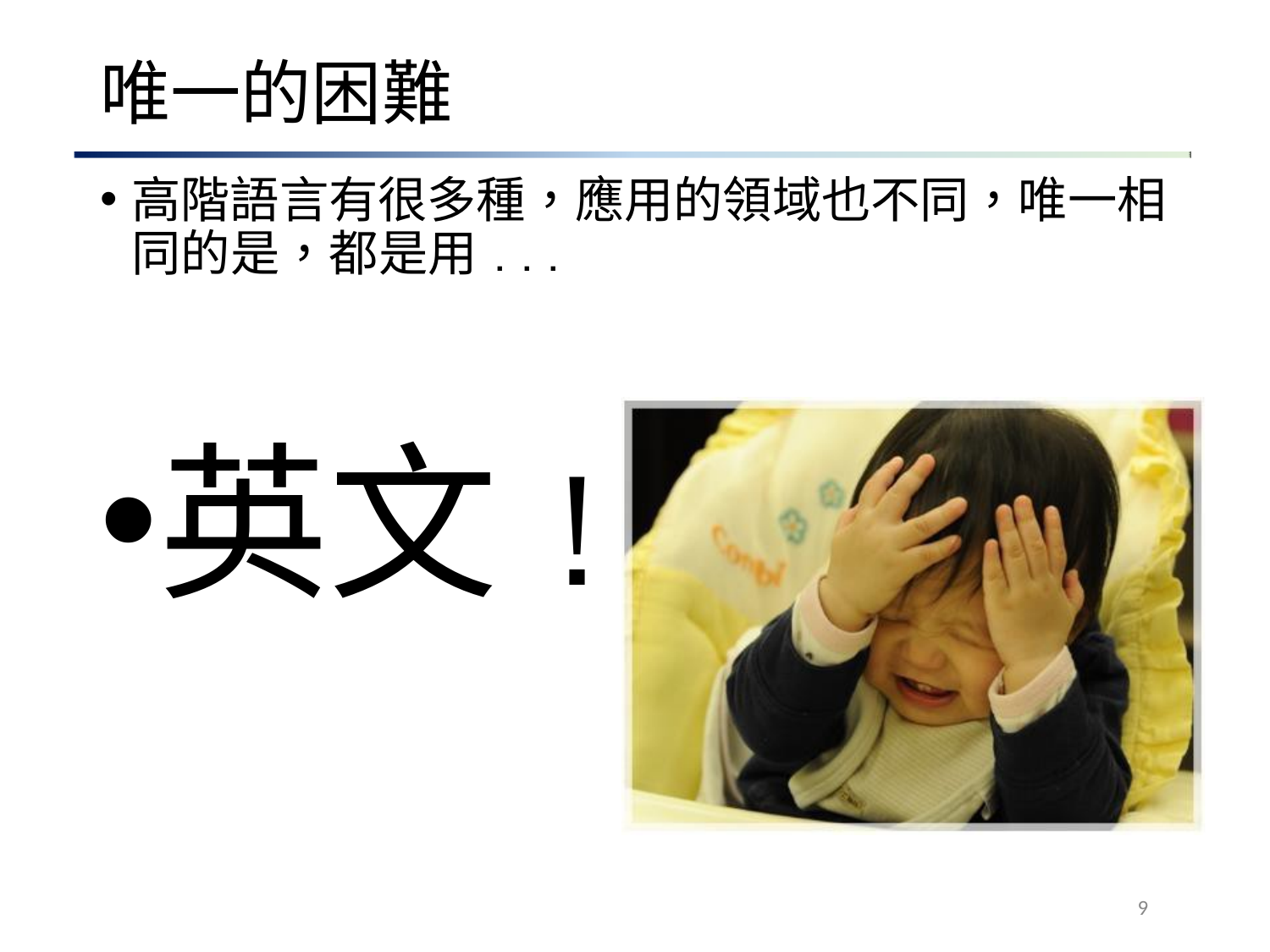

# 唯一的困難
高階語言有很多種，應用的領域也不同，唯一相 同的是，都是用...

英文!

!
9